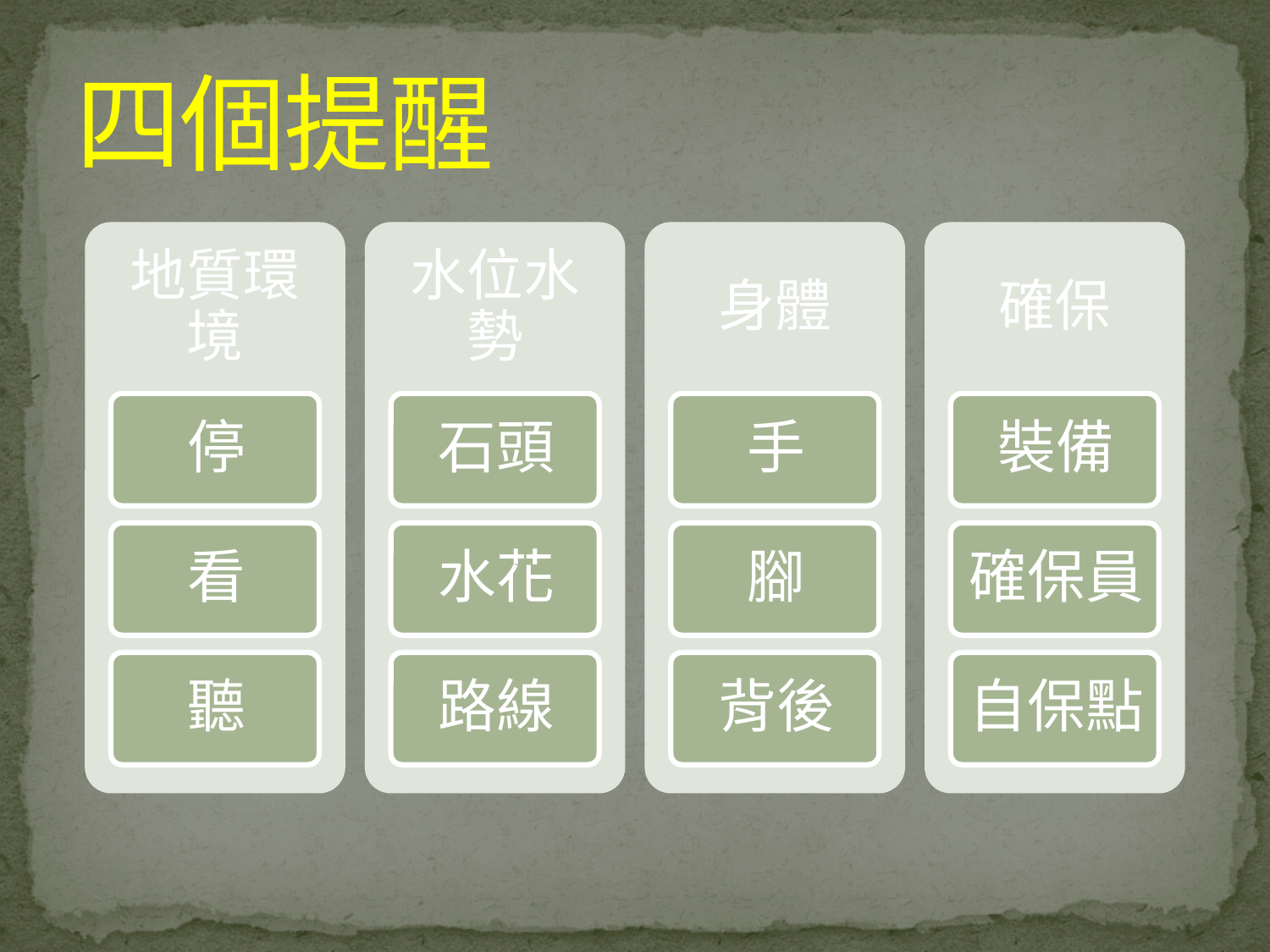

# 四個提醒
地質環境
停
看
聽
水位水勢
石頭
水花
路線
身體
手
腳
背後
確保
裝備
確保員
自保點